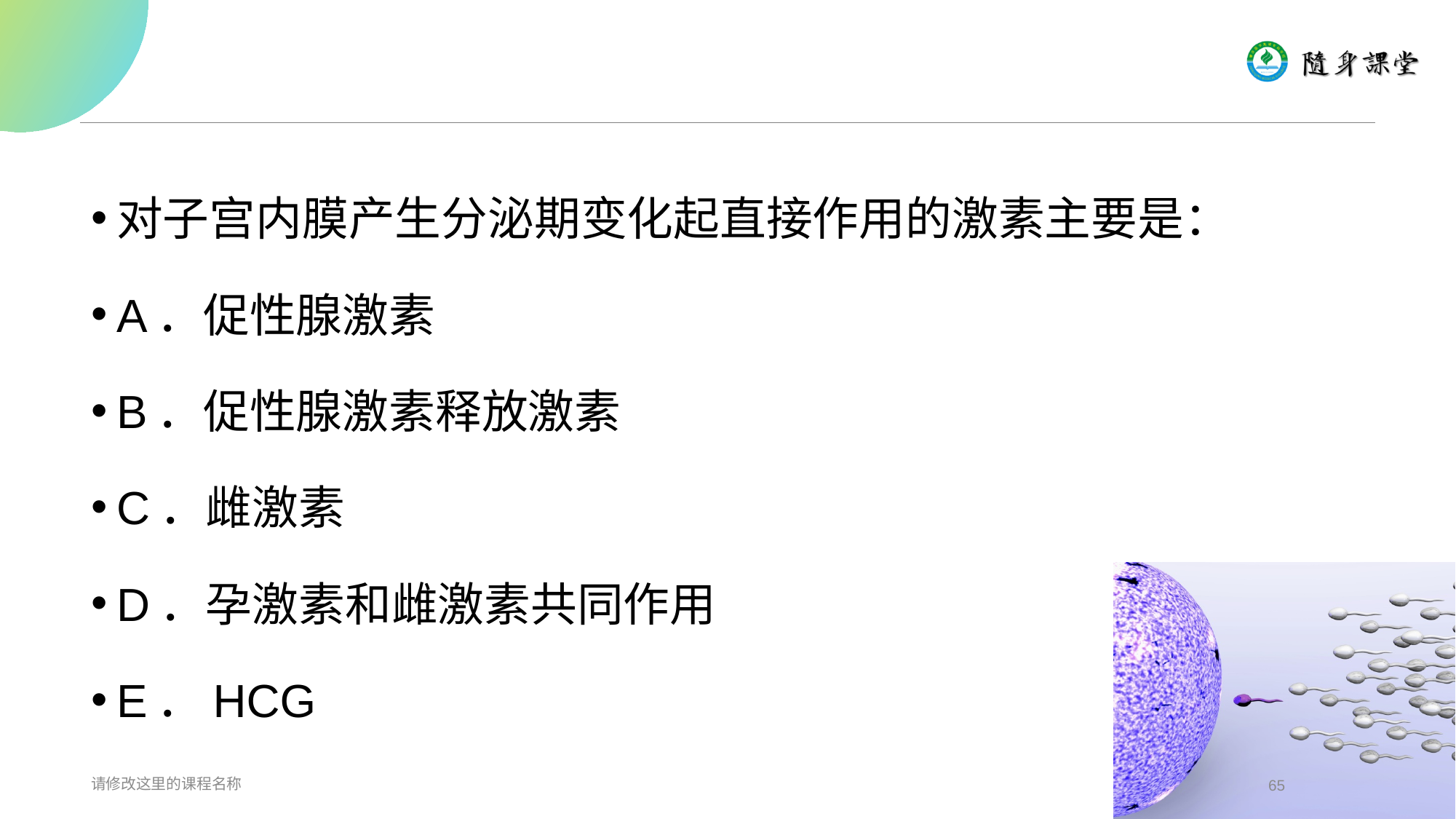

#
对子宫内膜产生分泌期变化起直接作用的激素主要是：
A．促性腺激素
B．促性腺激素释放激素
C．雌激素
D．孕激素和雌激素共同作用
E．HCG
请修改这里的课程名称
65